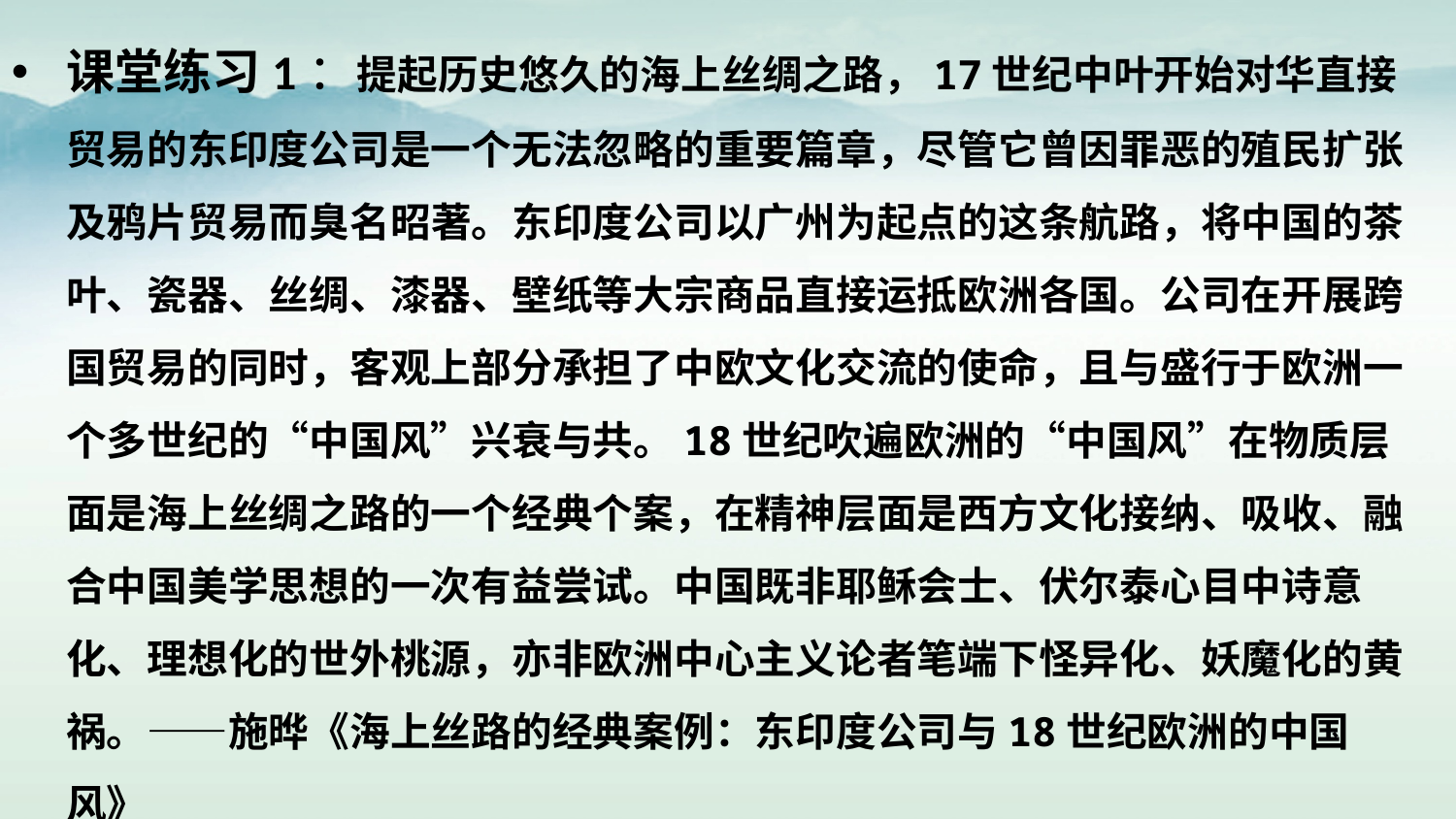

课堂练习1：提起历史悠久的海上丝绸之路，17世纪中叶开始对华直接贸易的东印度公司是一个无法忽略的重要篇章，尽管它曾因罪恶的殖民扩张及鸦片贸易而臭名昭著。东印度公司以广州为起点的这条航路，将中国的茶叶、瓷器、丝绸、漆器、壁纸等大宗商品直接运抵欧洲各国。公司在开展跨国贸易的同时，客观上部分承担了中欧文化交流的使命，且与盛行于欧洲一个多世纪的“中国风”兴衰与共。18世纪吹遍欧洲的“中国风”在物质层面是海上丝绸之路的一个经典个案，在精神层面是西方文化接纳、吸收、融合中国美学思想的一次有益尝试。中国既非耶稣会士、伏尔泰心目中诗意化、理想化的世外桃源，亦非欧洲中心主义论者笔端下怪异化、妖魔化的黄祸。——施晔《海上丝路的经典案例：东印度公司与18世纪欧洲的中国风》
题目：请迅速提取出材料中的时空信息并写出可能相关的主干知识。